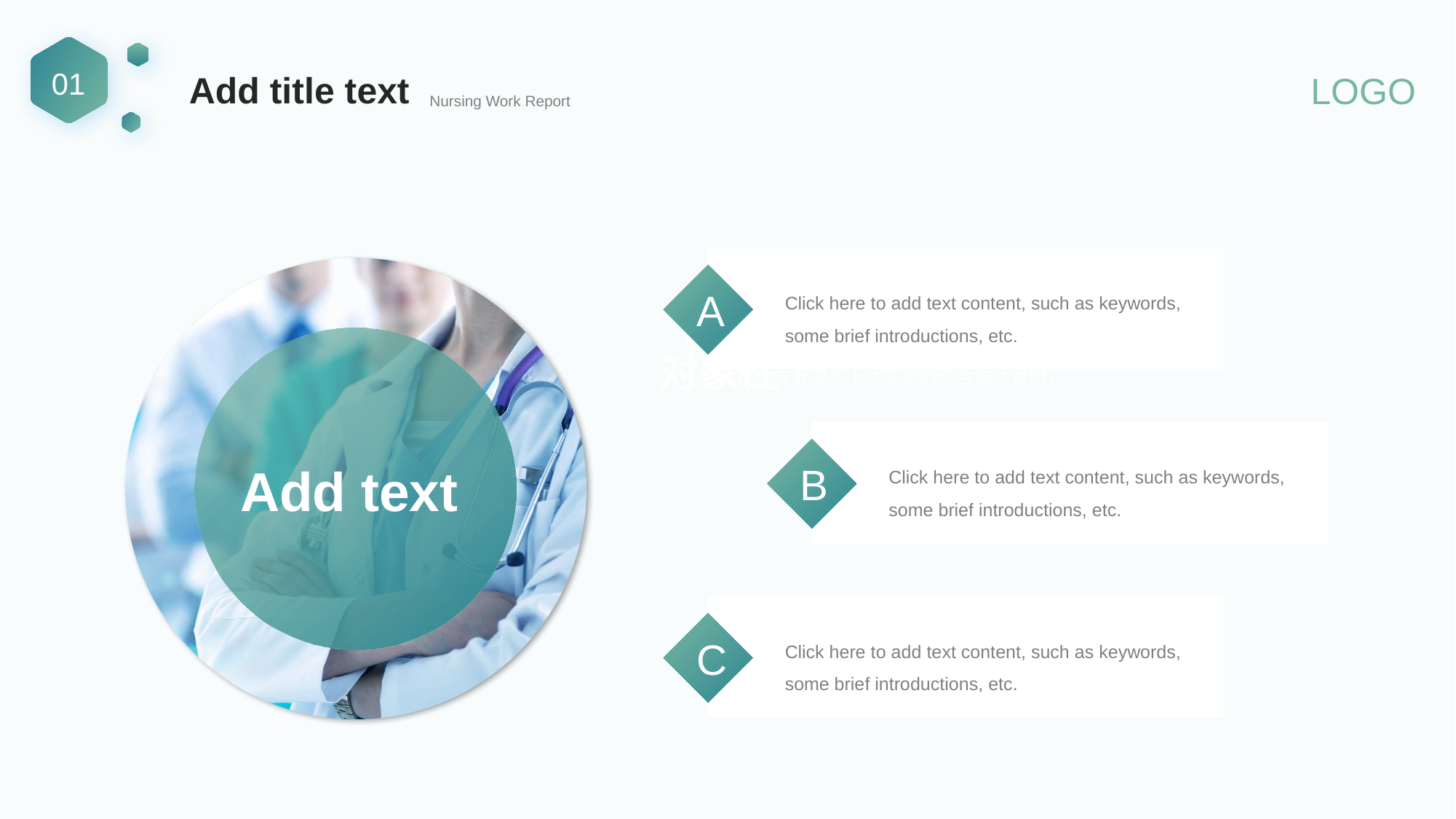

A
Click here to add text content, such as keywords, some brief introductions, etc.

Add text
礼仪
对象性
点击在此录入上述图表的综合描述说明，在此录入上述图表的综合描述说明。在此录入上述图表的综合描述说明，在此录入上述图表的综合描述说明，

B
Click here to add text content, such as keywords, some brief introductions, etc.

C
Click here to add text content, such as keywords, some brief introductions, etc.